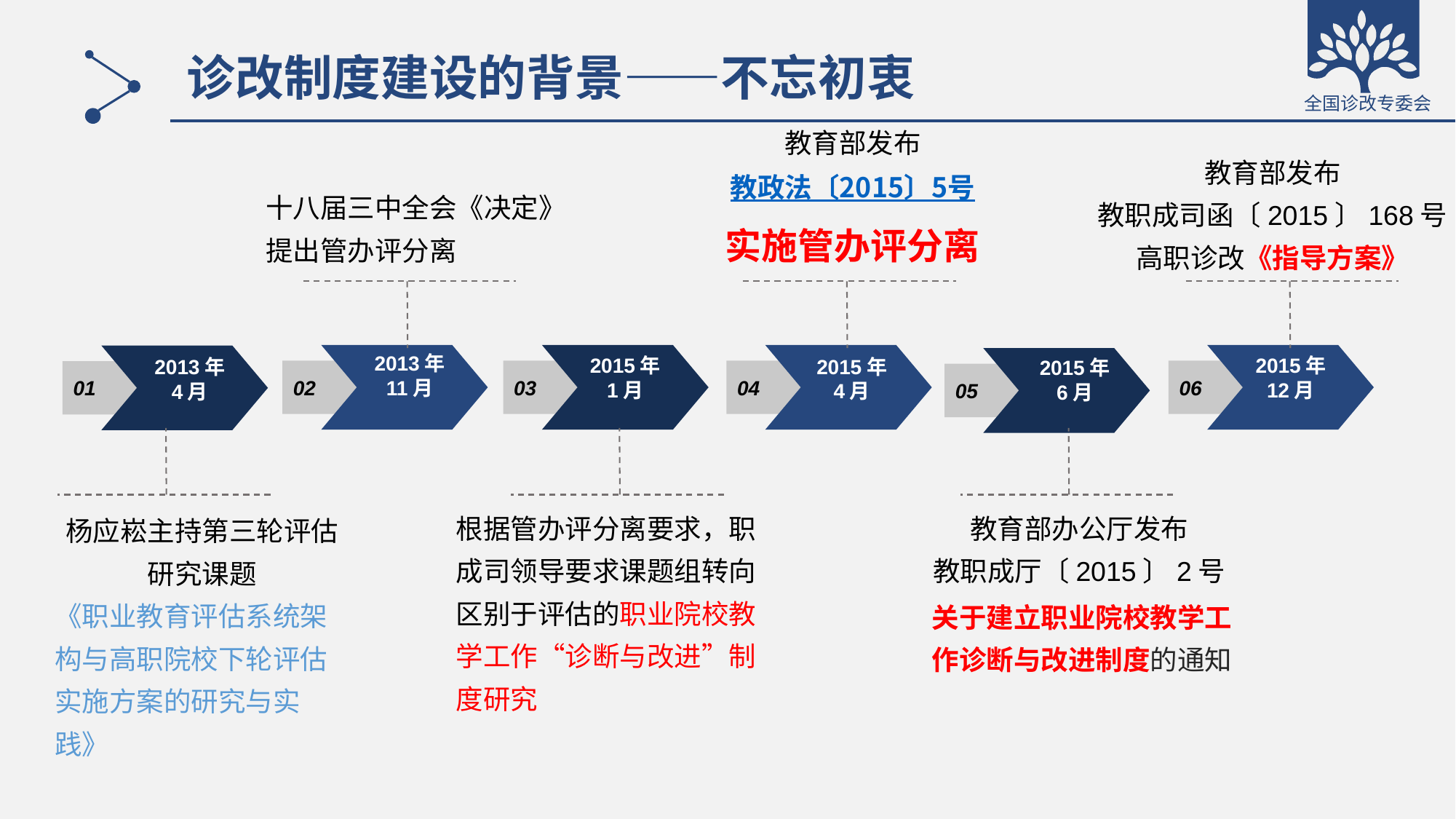

# 诊改制度建设的背景——不忘初衷

教育部发布
教政法〔2015〕5号
实施管办评分离
教育部发布
教职成司函〔2015〕168号
高职诊改《指导方案》
十八届三中全会《决定》
提出管办评分离
2013年
11月

01
2015年
1月
2015年
12月

2015年
4月
2013年
4月
2015年
6月
06
04
02
03
05

根据管办评分离要求，职成司领导要求课题组转向区别于评估的职业院校教学工作“诊断与改进”制度研究
教育部办公厅发布
教职成厅〔2015〕2号
杨应崧主持第三轮评估研究课题
《职业教育评估系统架构与高职院校下轮评估实施方案的研究与实践》

关于建立职业院校教学工作诊断与改进制度的通知